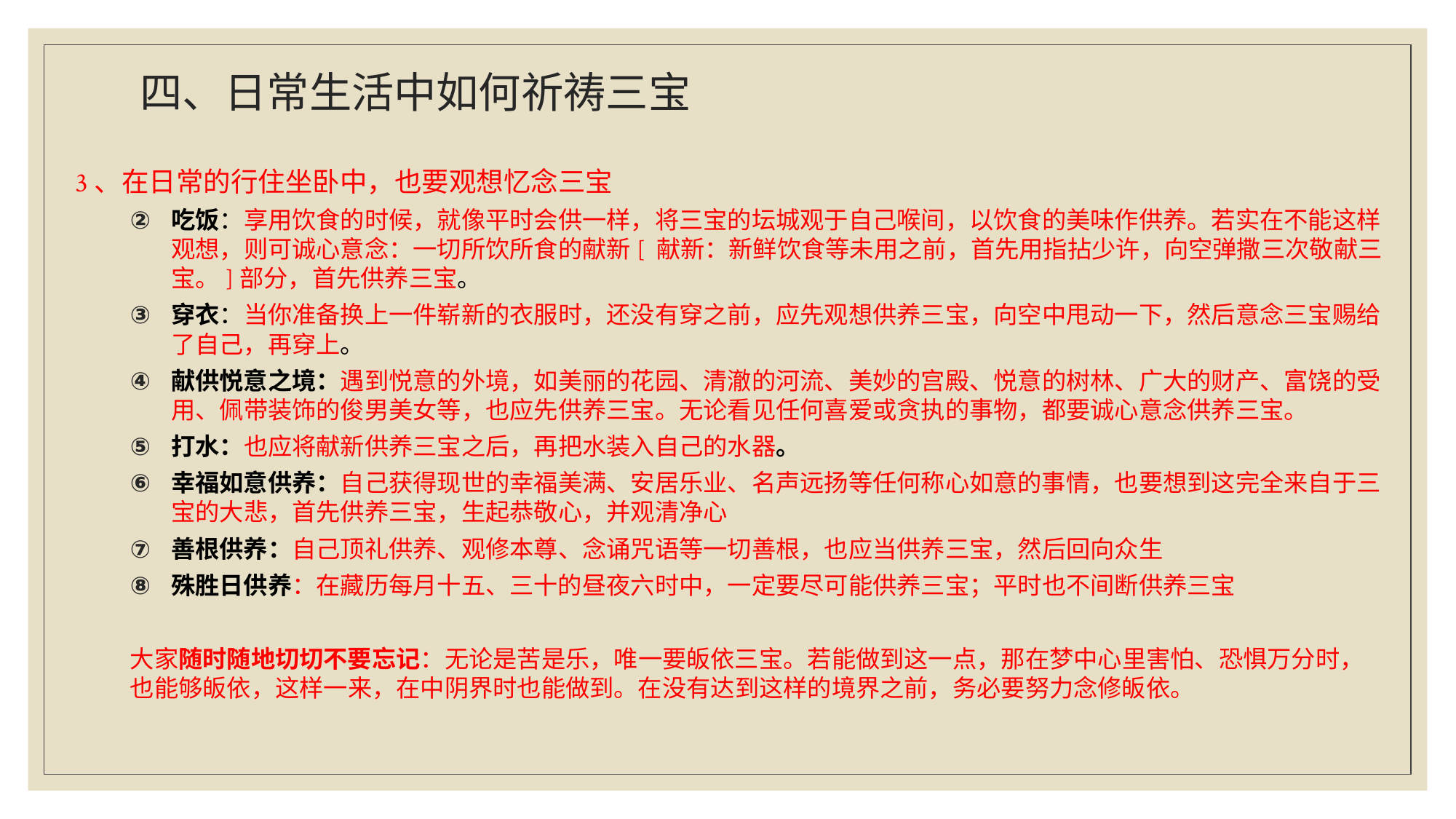

# 四、日常生活中如何祈祷三宝
3、在日常的行住坐卧中，也要观想忆念三宝
吃饭：享用饮食的时候，就像平时会供一样，将三宝的坛城观于自己喉间，以饮食的美味作供养。若实在不能这样观想，则可诚心意念：一切所饮所食的献新[ 献新：新鲜饮食等未用之前，首先用指拈少许，向空弹撒三次敬献三宝。]部分，首先供养三宝。
穿衣：当你准备换上一件崭新的衣服时，还没有穿之前，应先观想供养三宝，向空中甩动一下，然后意念三宝赐给了自己，再穿上。
献供悦意之境：遇到悦意的外境，如美丽的花园、清澈的河流、美妙的宫殿、悦意的树林、广大的财产、富饶的受用、佩带装饰的俊男美女等，也应先供养三宝。无论看见任何喜爱或贪执的事物，都要诚心意念供养三宝。
打水：也应将献新供养三宝之后，再把水装入自己的水器。
幸福如意供养：自己获得现世的幸福美满、安居乐业、名声远扬等任何称心如意的事情，也要想到这完全来自于三宝的大悲，首先供养三宝，生起恭敬心，并观清净心
善根供养：自己顶礼供养、观修本尊、念诵咒语等一切善根，也应当供养三宝，然后回向众生
殊胜日供养：在藏历每月十五、三十的昼夜六时中，一定要尽可能供养三宝；平时也不间断供养三宝

大家随时随地切切不要忘记：无论是苦是乐，唯一要皈依三宝。若能做到这一点，那在梦中心里害怕、恐惧万分时，也能够皈依，这样一来，在中阴界时也能做到。在没有达到这样的境界之前，务必要努力念修皈依。